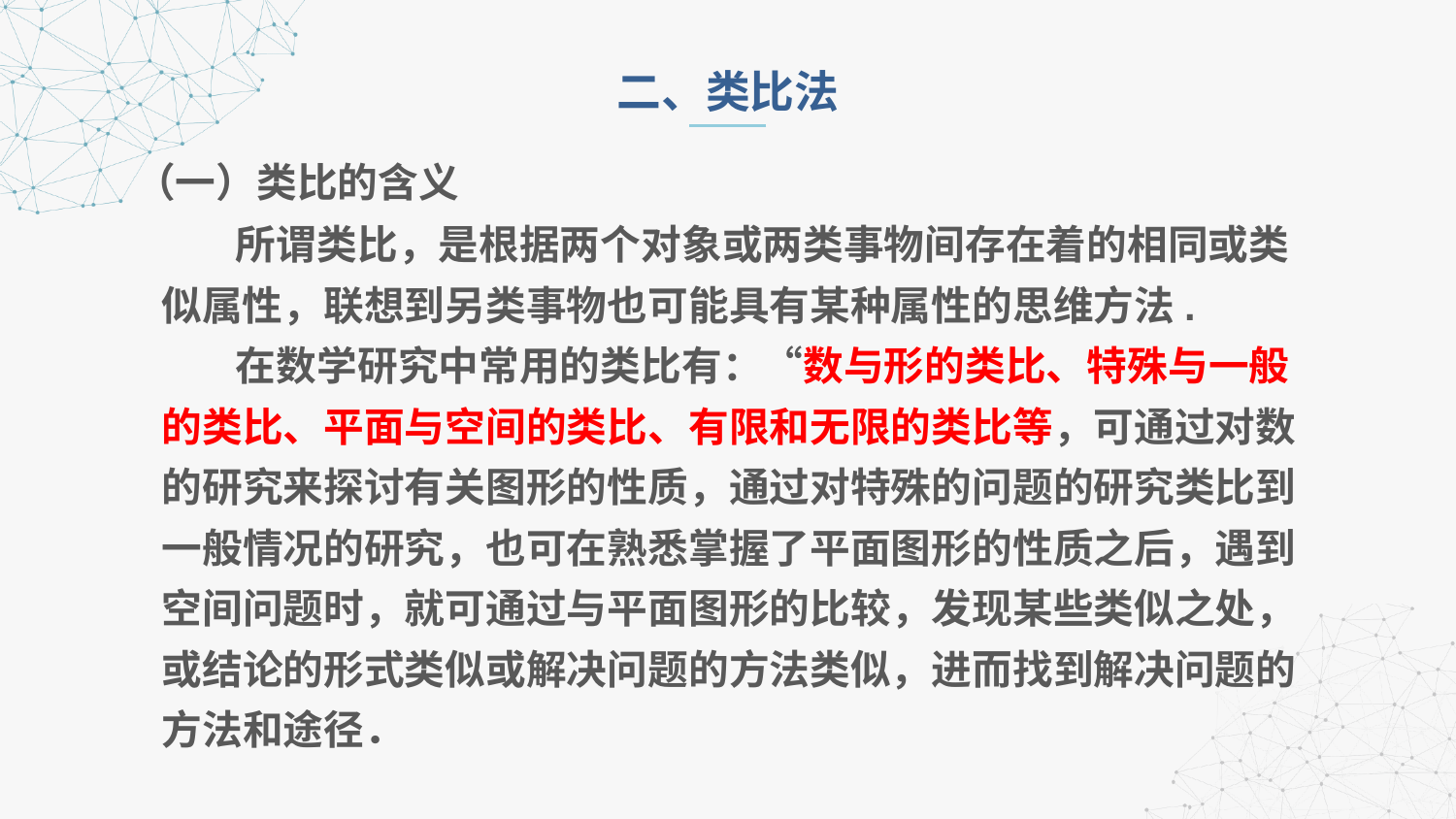

二、类比法
（一）类比的含义
       所谓类比，是根据两个对象或两类事物间存在着的相同或类似属性，联想到另类事物也可能具有某种属性的思维方法.
       在数学研究中常用的类比有：“数与形的类比、特殊与一般的类比、平面与空间的类比、有限和无限的类比等，可通过对数的研究来探讨有关图形的性质，通过对特殊的问题的研究类比到一般情况的研究，也可在熟悉掌握了平面图形的性质之后，遇到空间问题时，就可通过与平面图形的比较，发现某些类似之处，或结论的形式类似或解决问题的方法类似，进而找到解决问题的方法和途径．